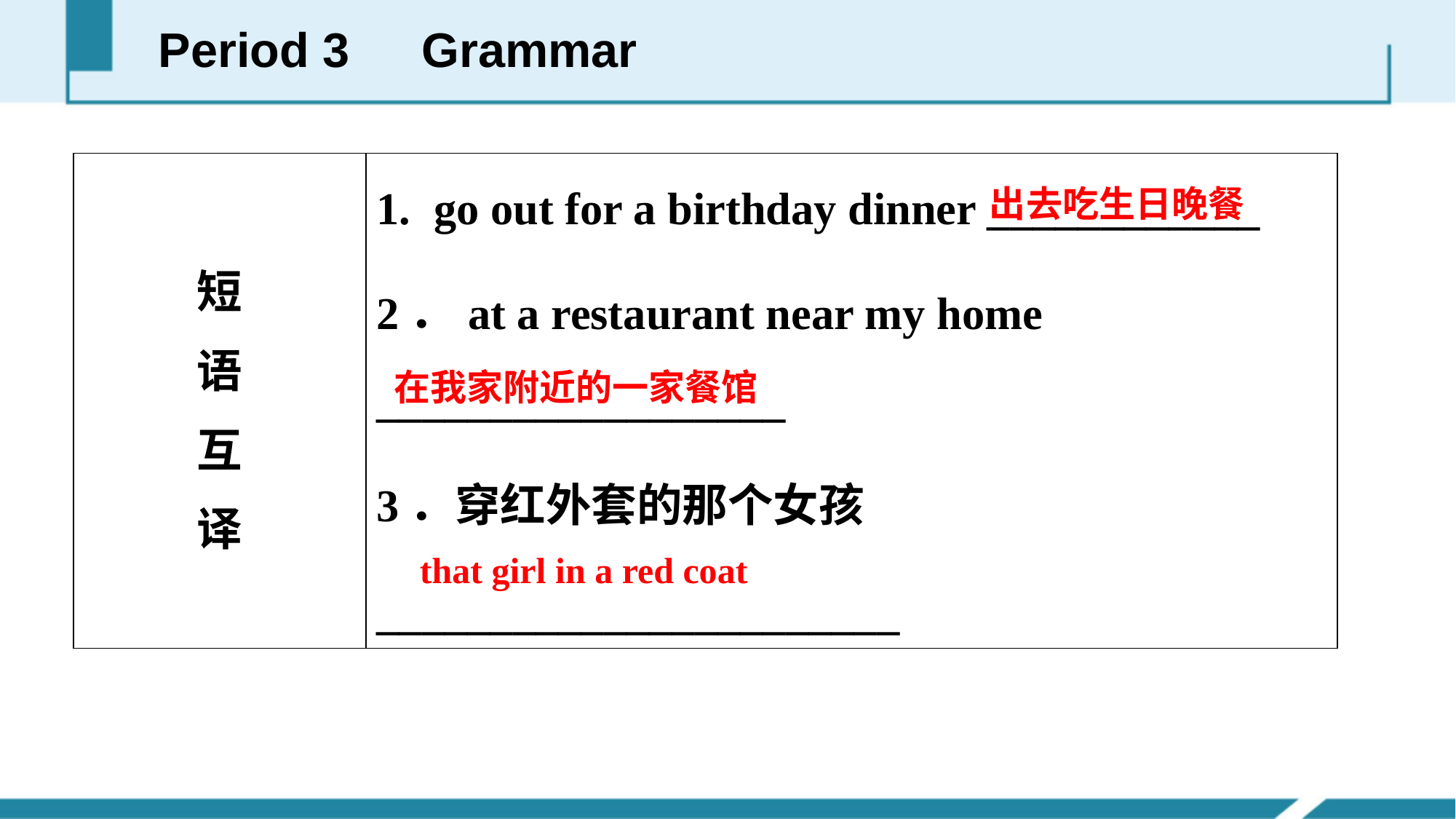

Period 3　Grammar
| 短 语 互 译 | 1. go out for a birthday dinner \_\_\_\_\_\_\_\_\_\_\_\_ 2．at a restaurant near my home \_\_\_\_\_\_\_\_\_\_\_\_\_\_\_\_\_\_ 3．穿红外套的那个女孩 \_\_\_\_\_\_\_\_\_\_\_\_\_\_\_\_\_\_\_\_\_\_\_ |
| --- | --- |
出去吃生日晚餐

在我家附近的一家餐馆
that girl in a red coat